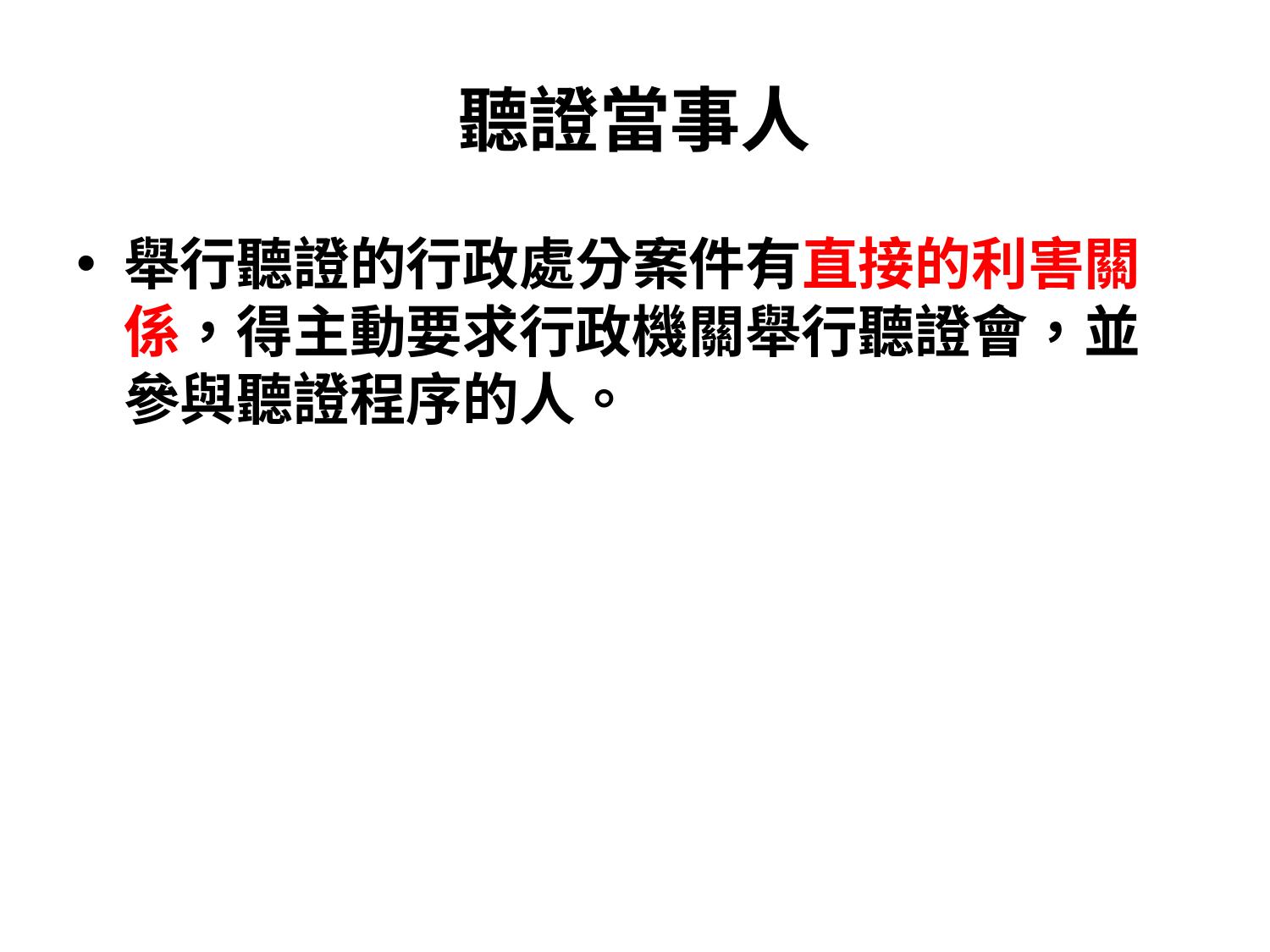

# 聽證當事人
舉行聽證的行政處分案件有直接的利害關係，得主動要求行政機關舉行聽證會，並參與聽證程序的人。